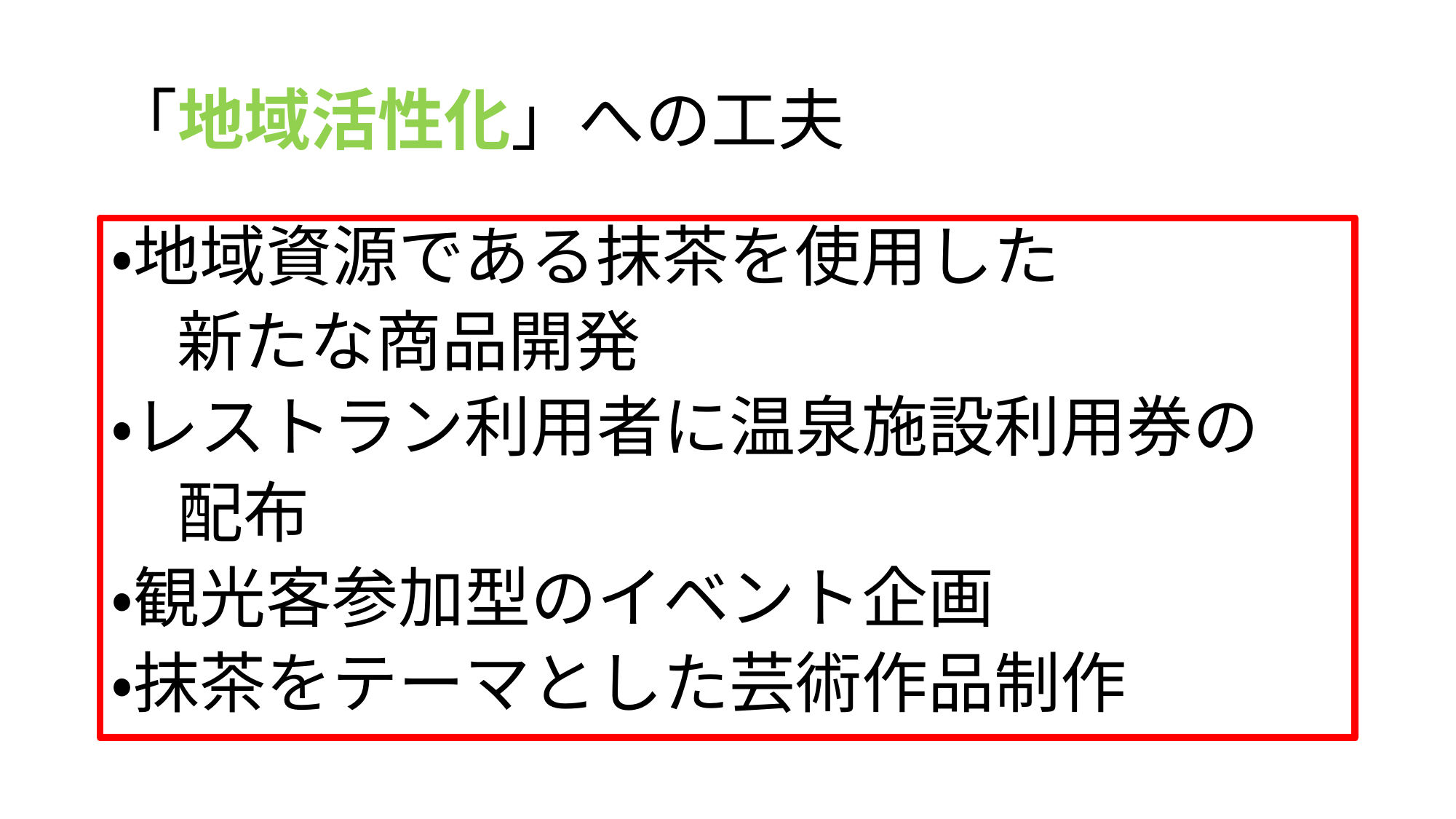

# 「地域活性化」への工夫
・地域資源である抹茶を使用した
　新たな商品開発
・レストラン利用者に温泉施設利用券の
　配布
・観光客参加型のイベント企画
・抹茶をテーマとした芸術作品制作